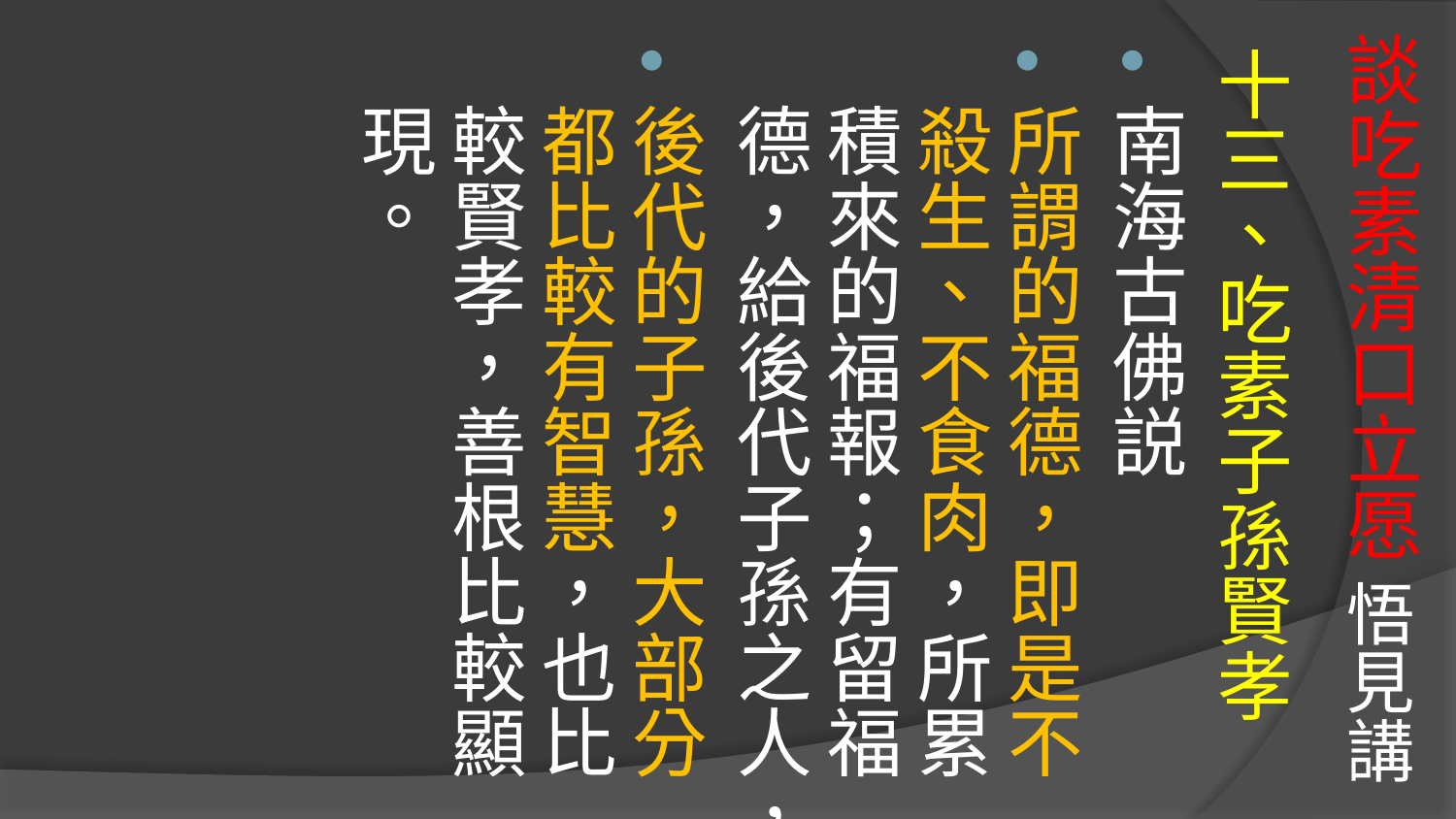

# 談吃素清口立愿 悟見講
十三、吃素子孫賢孝
南海古佛説
所謂的福德，即是不殺生、不食肉，所累積來的福報；有留福德，給後代子孫之人，
後代的子孫，大部分都比較有智慧，也比較賢孝，善根比較顯現。